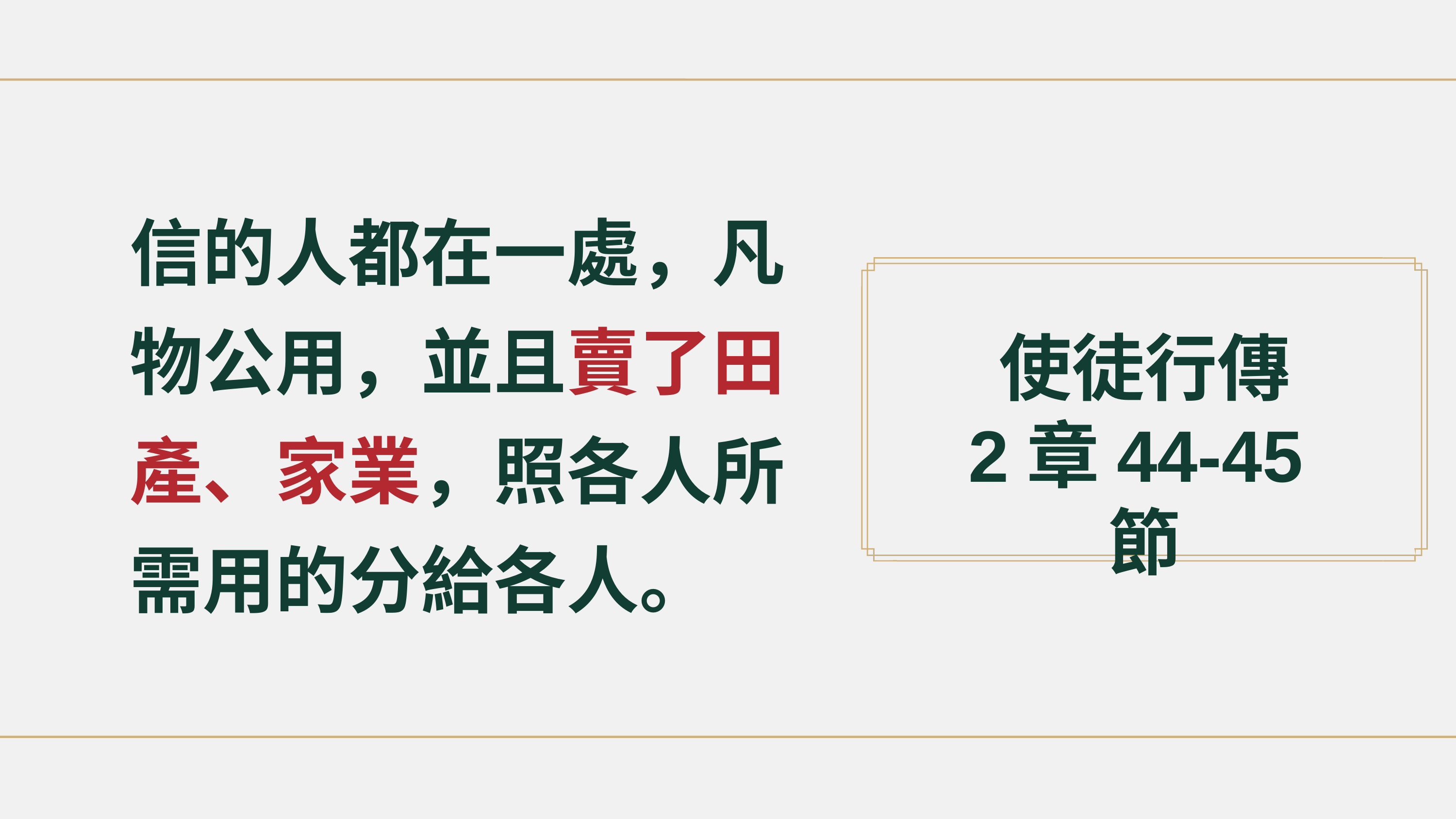

信的人都在一處，凡物公用，並且賣了田產、家業，照各人所需用的分給各人。

使徒行傳
2章44-45節